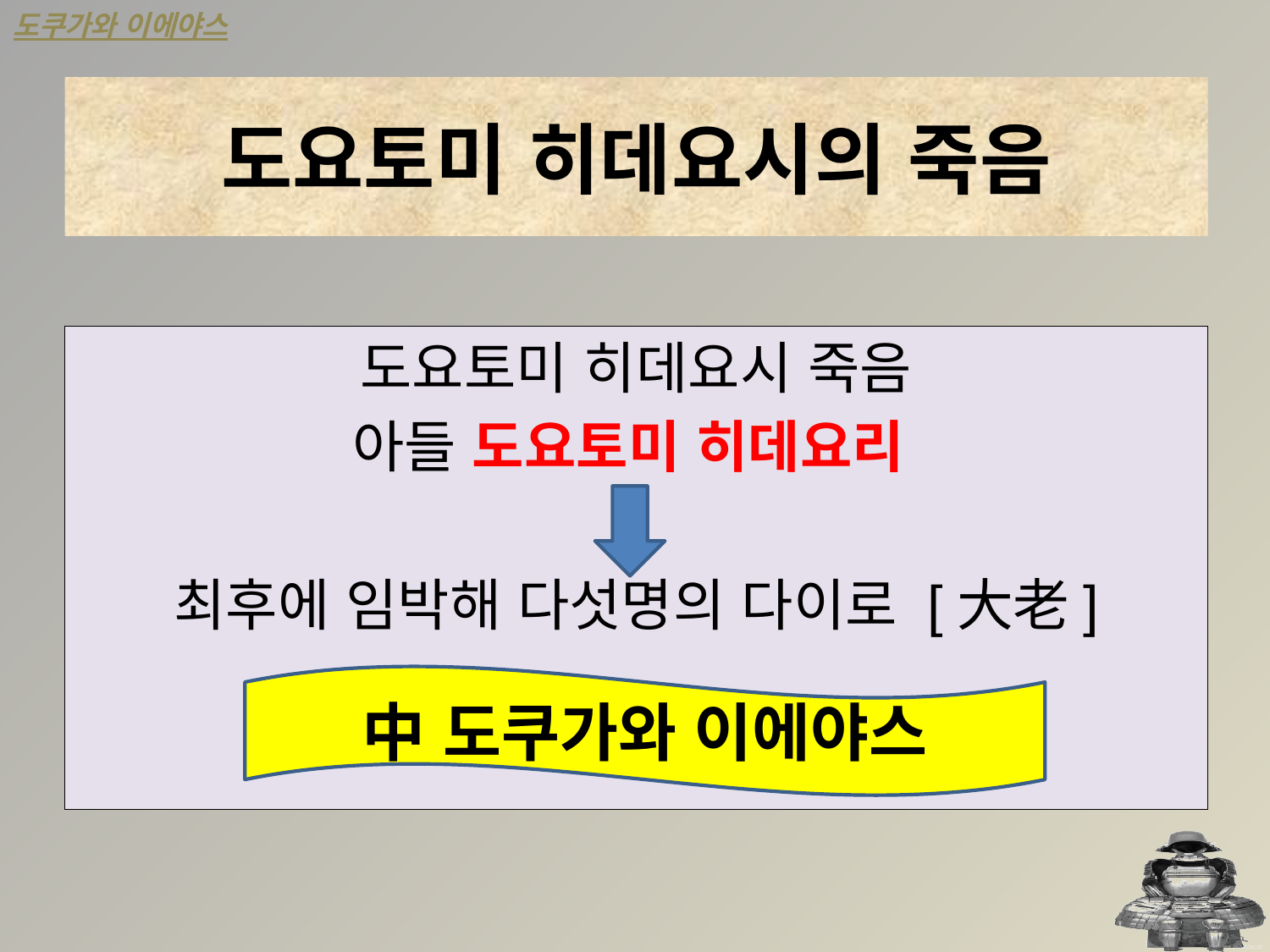

도쿠가와 이에야스
도요토미 히데요시의 죽음
도요토미 히데요시 죽음
아들 도요토미 히데요리

최후에 임박해 다섯명의 다이로 [大老]

中 도쿠가와 이에야스